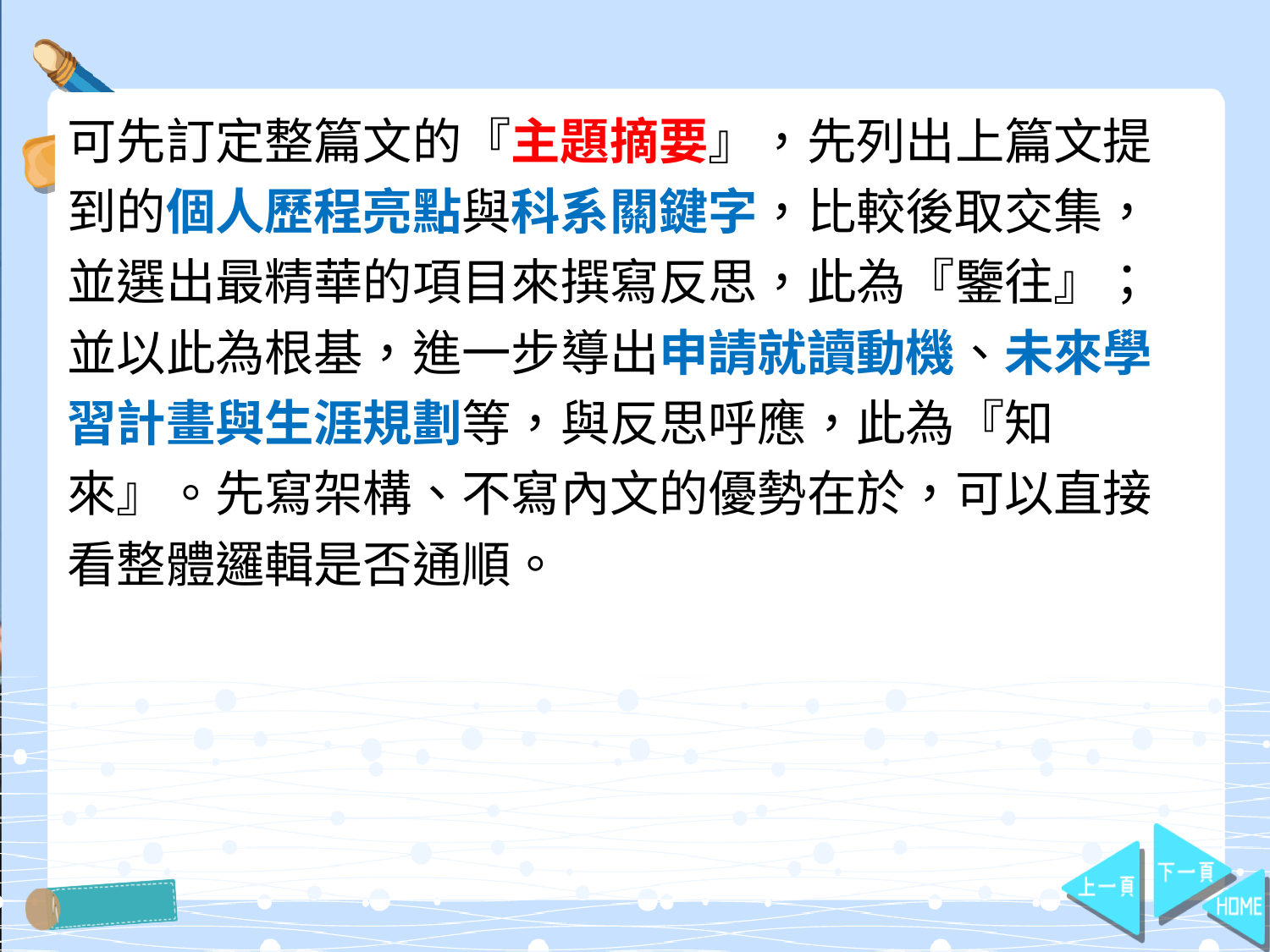

可先訂定整篇文的『主題摘要』，先列出上篇文提到的個人歷程亮點與科系關鍵字，比較後取交集，並選出最精華的項目來撰寫反思，此為『鑒往』；並以此為根基，進一步導出申請就讀動機、未來學習計畫與生涯規劃等，與反思呼應，此為『知來』。先寫架構、不寫內文的優勢在於，可以直接看整體邏輯是否通順。